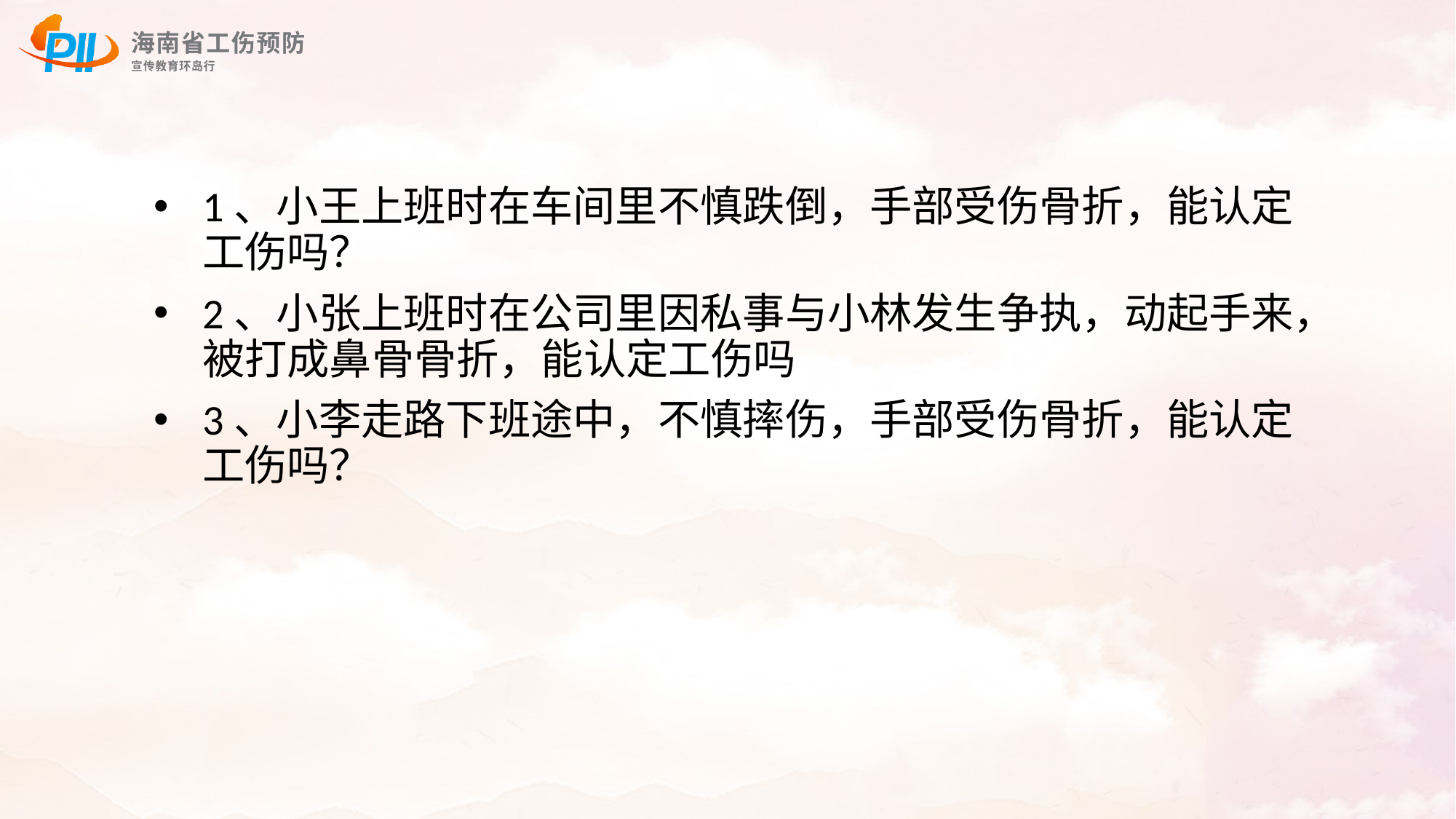

#
1、小王上班时在车间里不慎跌倒，手部受伤骨折，能认定工伤吗？
2、小张上班时在公司里因私事与小林发生争执，动起手来，被打成鼻骨骨折，能认定工伤吗
3、小李走路下班途中，不慎摔伤，手部受伤骨折，能认定工伤吗？